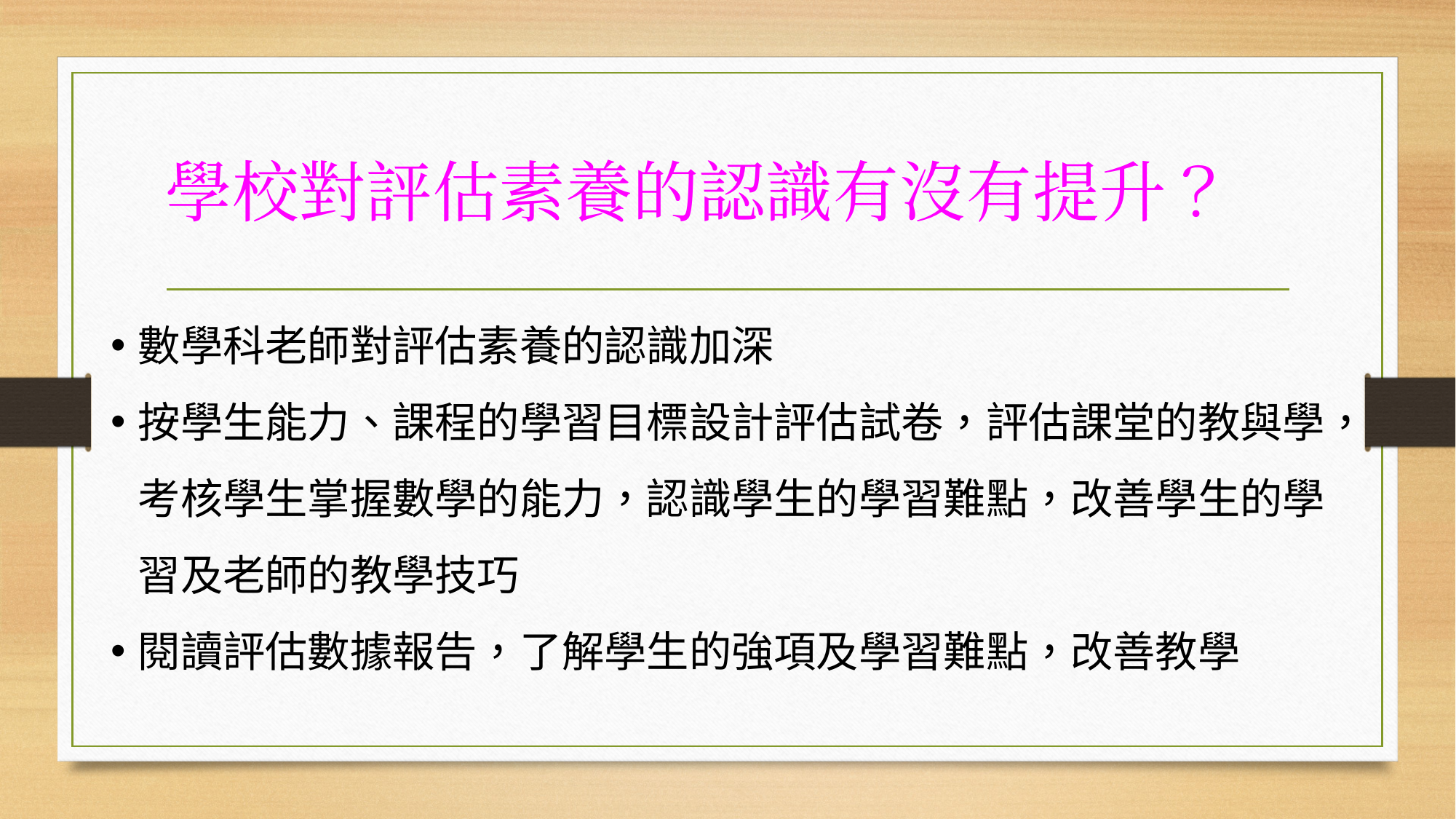

# 學校對評估素養的認識有沒有提升？

數學科老師對評估素養的認識加深
按學生能力、課程的學習目標設計評估試卷，評估課堂的教與學，考核學生掌握數學的能力，認識學生的學習難點，改善學生的學習及老師的教學技巧
閱讀評估數據報告，了解學生的強項及學習難點，改善教學